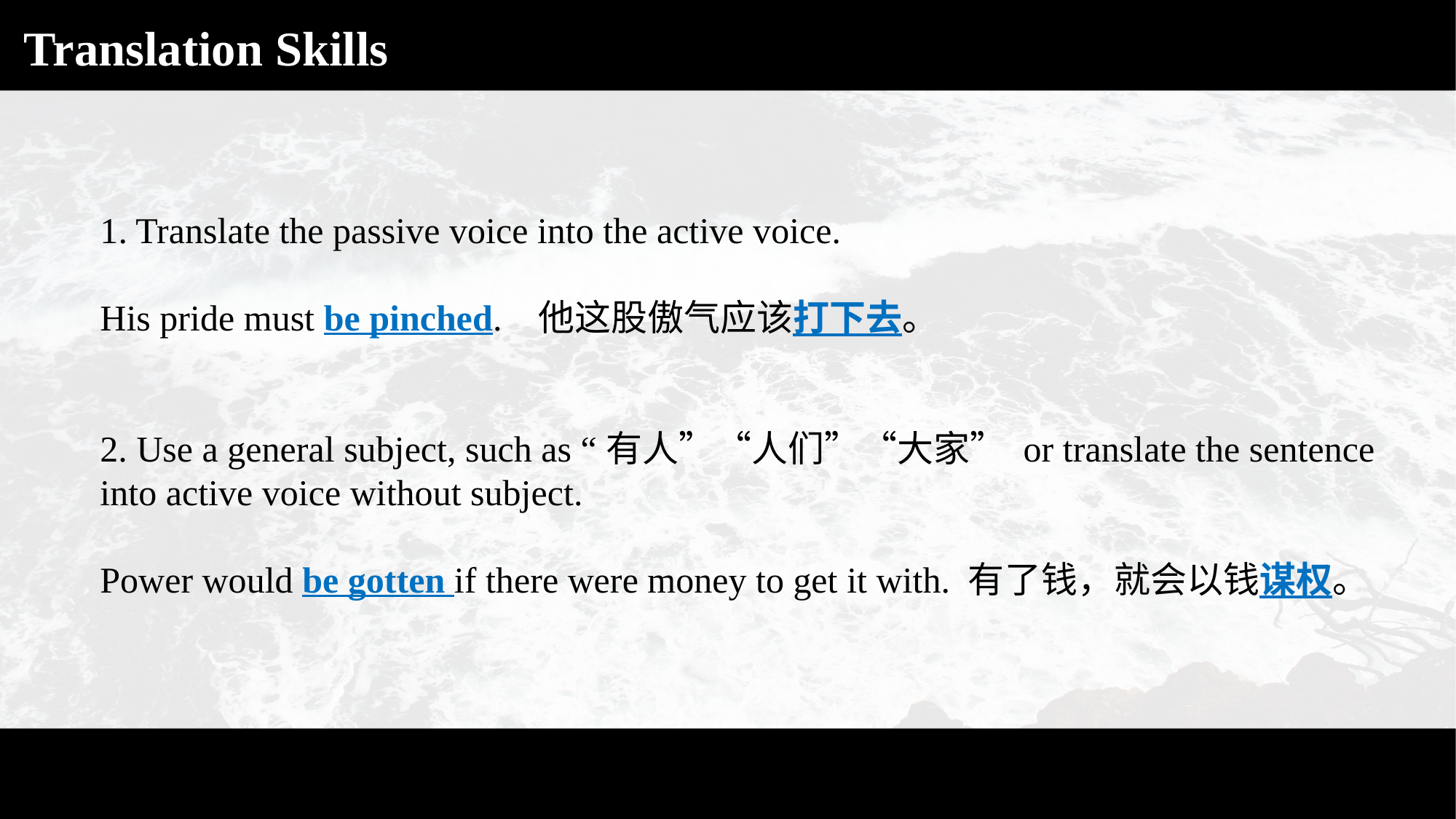

Translation Skills

1. Translate the passive voice into the active voice.

His pride must be pinched.   他这股傲气应该打下去。

2. Use a general subject, such as “有人”“人们”“大家” or translate the sentence into active voice without subject.

Power would be gotten if there were money to get it with. 有了钱，就会以钱谋权。